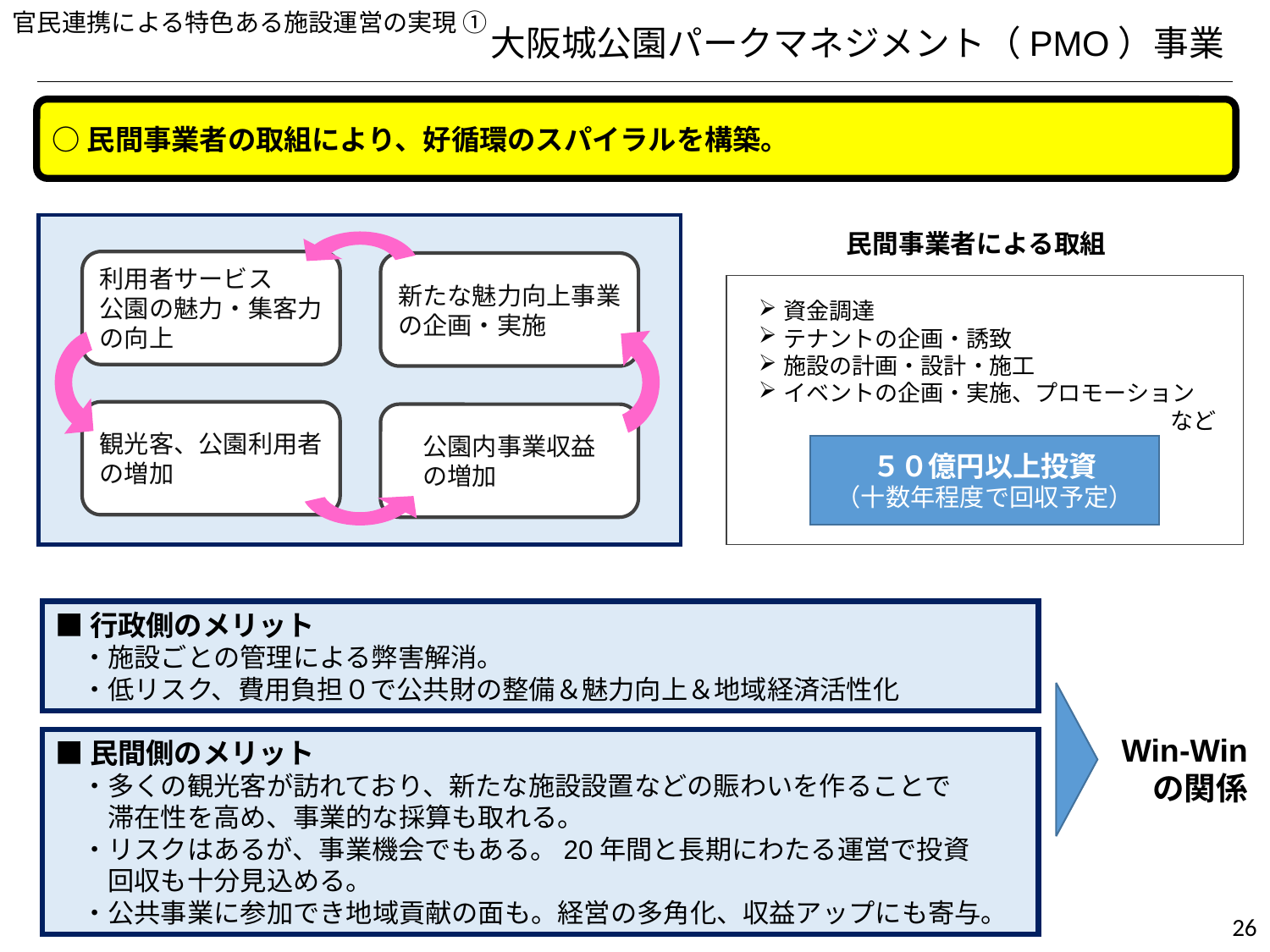

官民連携による特色ある施設運営の実現 ①
大阪城公園パークマネジメント（PMO）事業
○民間事業者の取組により、好循環のスパイラルを構築。
民間事業者による取組

利用者サービス
公園の魅力・集客力
の向上
新たな魅力向上事業
の企画・実施

資金調達
テナントの企画・誘致
施設の計画・設計・施工
イベントの企画・実施、プロモーション
　　　　　　　　　　　　　　　　　　など

観光客、公園利用者
の増加
公園内事業収益
の増加
５０億円以上投資
（十数年程度で回収予定）
■行政側のメリット
　・施設ごとの管理による弊害解消。
　・低リスク、費用負担０で公共財の整備＆魅力向上＆地域経済活性化
Win-Win
　の関係
■民間側のメリット
　・多くの観光客が訪れており、新たな施設設置などの賑わいを作ることで
　　滞在性を高め、事業的な採算も取れる。
　・リスクはあるが、事業機会でもある。20年間と長期にわたる運営で投資
　　回収も十分見込める。
　・公共事業に参加でき地域貢献の面も。経営の多角化、収益アップにも寄与。

26